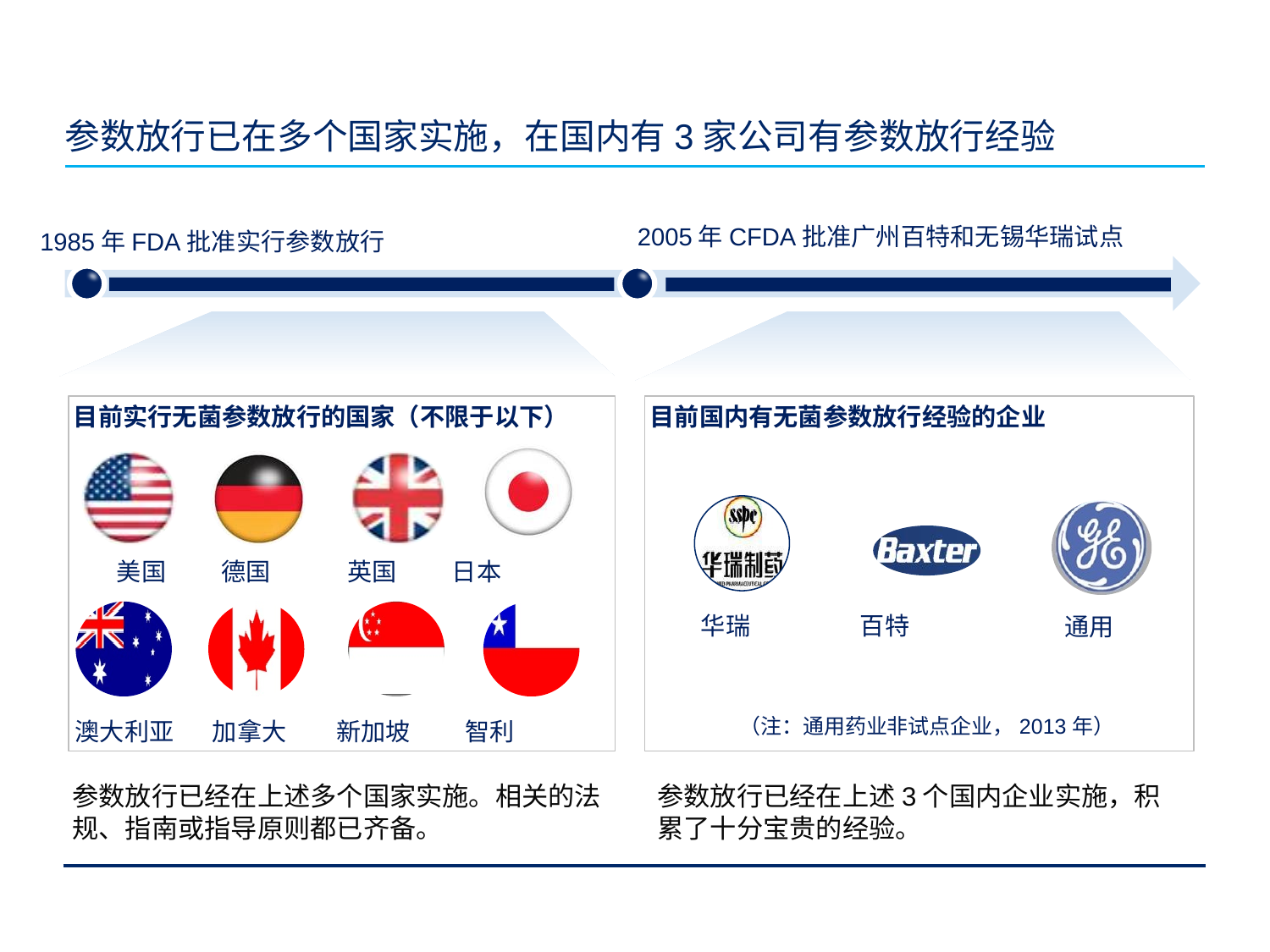

# 参数放行已在多个国家实施，在国内有3家公司有参数放行经验
2005年CFDA批准广州百特和无锡华瑞试点
1985年FDA批准实行参数放行

目前国内有无菌参数放行经验的企业
目前实行无菌参数放行的国家（不限于以下）

          华瑞                    百特
 通用

美国          德国              英国          日本

（注：通用药业非试点企业，2013年）
澳大利亚       加拿大         新加坡          智利
参数放行已经在上述多个国家实施。相关的法
规、指南或指导原则都已齐备。
参数放行已经在上述3个国内企业实施，积累了十分宝贵的经验。
5